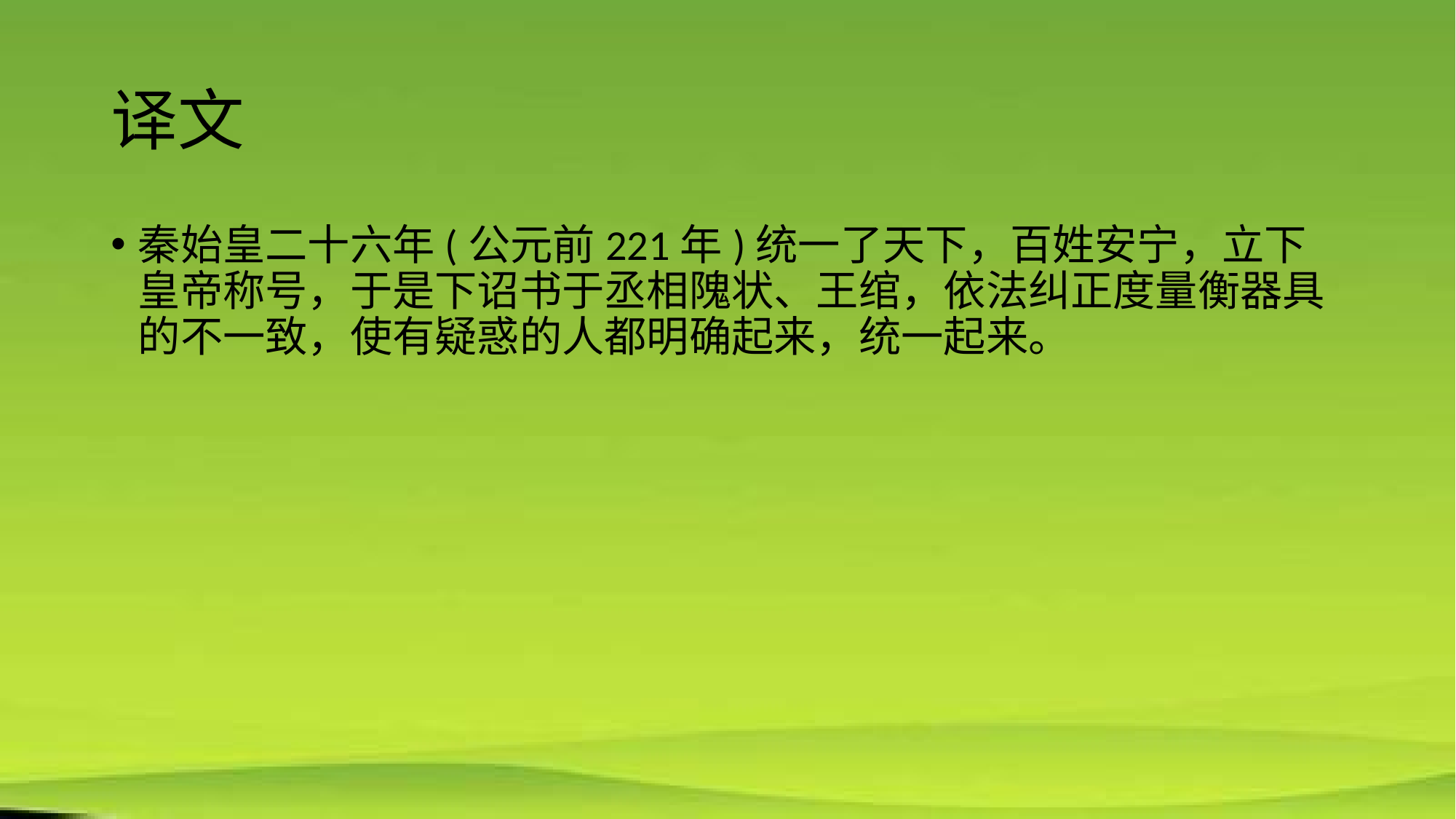

# 译文
秦始皇二十六年(公元前221年)统一了天下，百姓安宁，立下皇帝称号，于是下诏书于丞相隗状、王绾，依法纠正度量衡器具的不一致，使有疑惑的人都明确起来，统一起来。